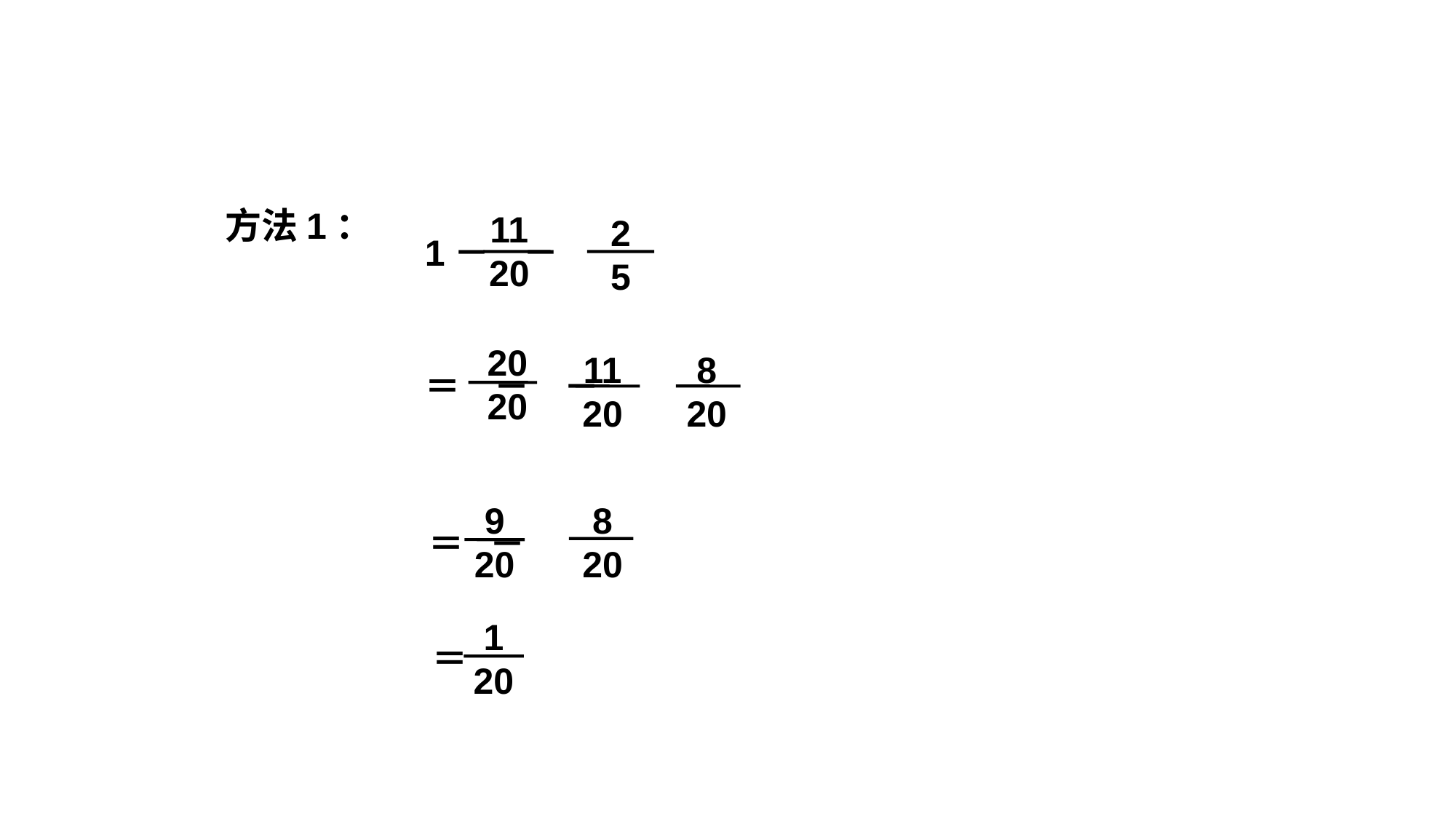

方法1：
11
20
2
5
1－    －

20
20
8
20
11
20
＝    －    －

9
20
8
20
＝   －

1
20
＝